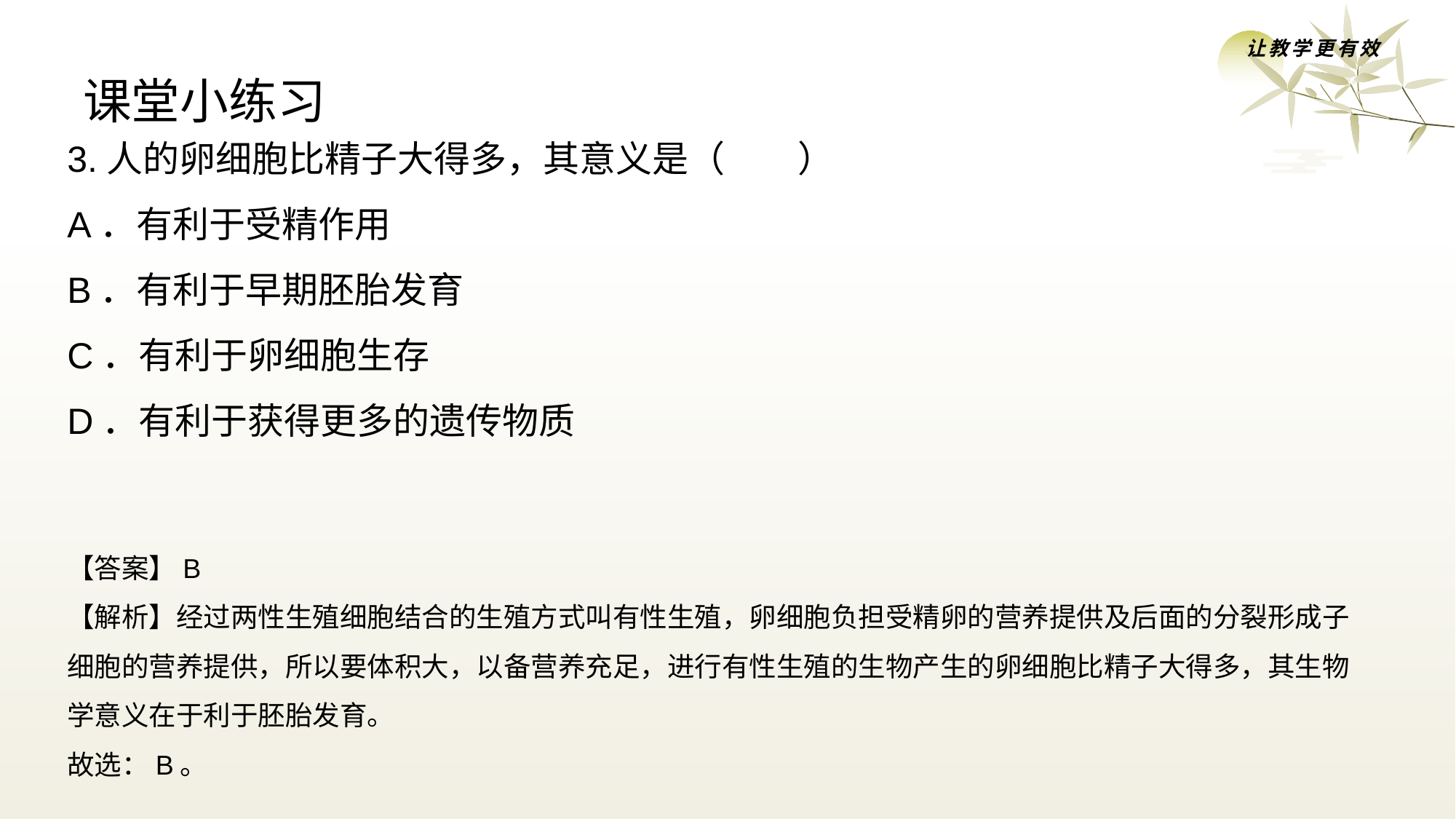

让教学更有效
# 课堂小练习
3.人的卵细胞比精子大得多，其意义是（　　）
A．有利于受精作用
B．有利于早期胚胎发育
C．有利于卵细胞生存
D．有利于获得更多的遗传物质
【答案】B
【解析】经过两性生殖细胞结合的生殖方式叫有性生殖，卵细胞负担受精卵的营养提供及后面的分裂形成子细胞的营养提供，所以要体积大，以备营养充足，进行有性生殖的生物产生的卵细胞比精子大得多，其生物学意义在于利于胚胎发育。
故选：B。